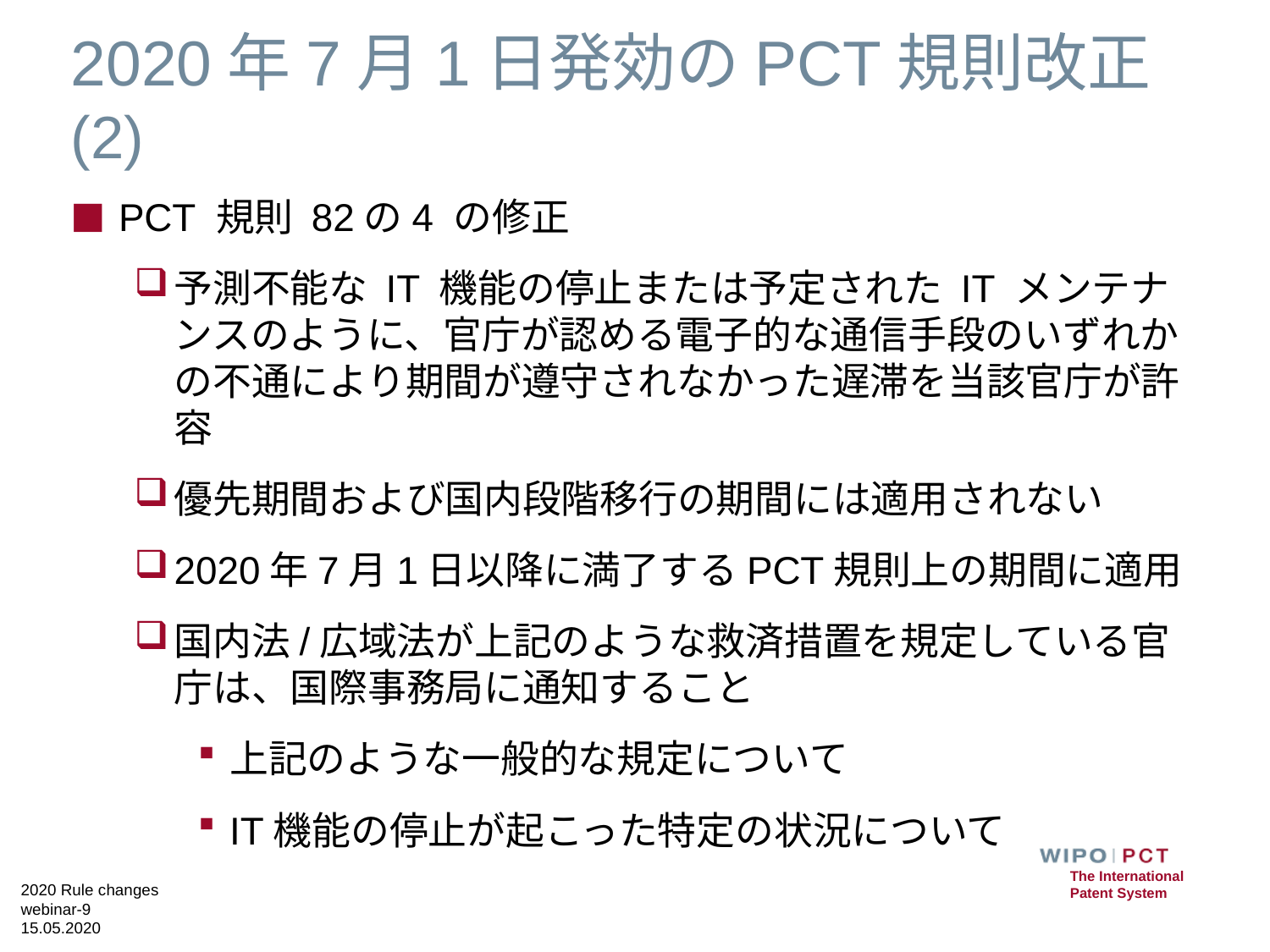

# 2020年7月1日発効のPCT規則改正 (2)
PCT 規則 82の4 の修正
予測不能な IT 機能の停止または予定された IT メンテナンスのように、官庁が認める電子的な通信手段のいずれかの不通により期間が遵守されなかった遅滞を当該官庁が許容
優先期間および国内段階移行の期間には適用されない
2020年7月1日以降に満了するPCT規則上の期間に適用
国内法/広域法が上記のような救済措置を規定している官庁は、国際事務局に通知すること
上記のような一般的な規定について
IT機能の停止が起こった特定の状況について